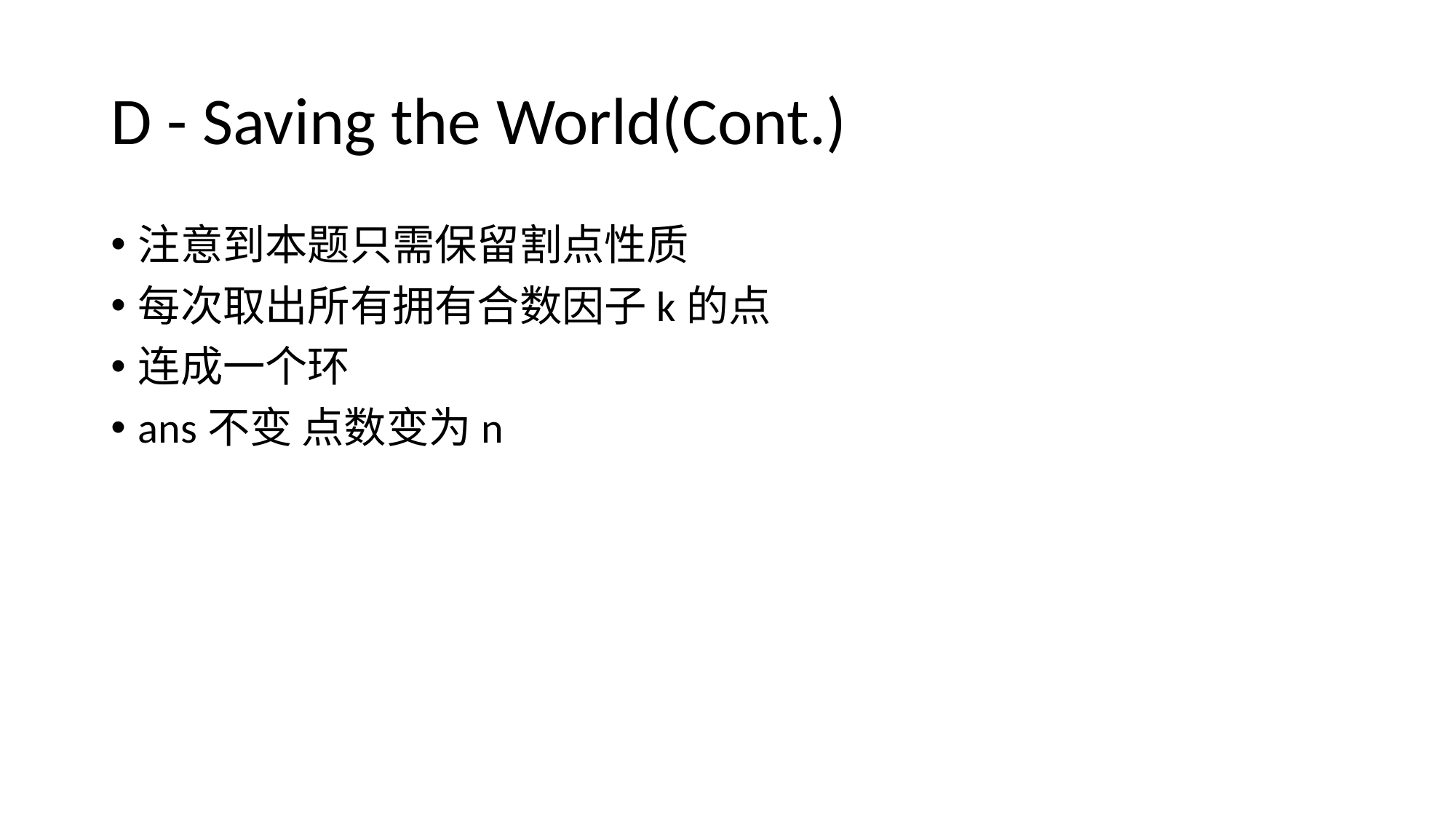

# D - Saving the World(Cont.)
注意到本题只需保留割点性质
每次取出所有拥有合数因子k的点
连成一个环
ans不变 点数变为n